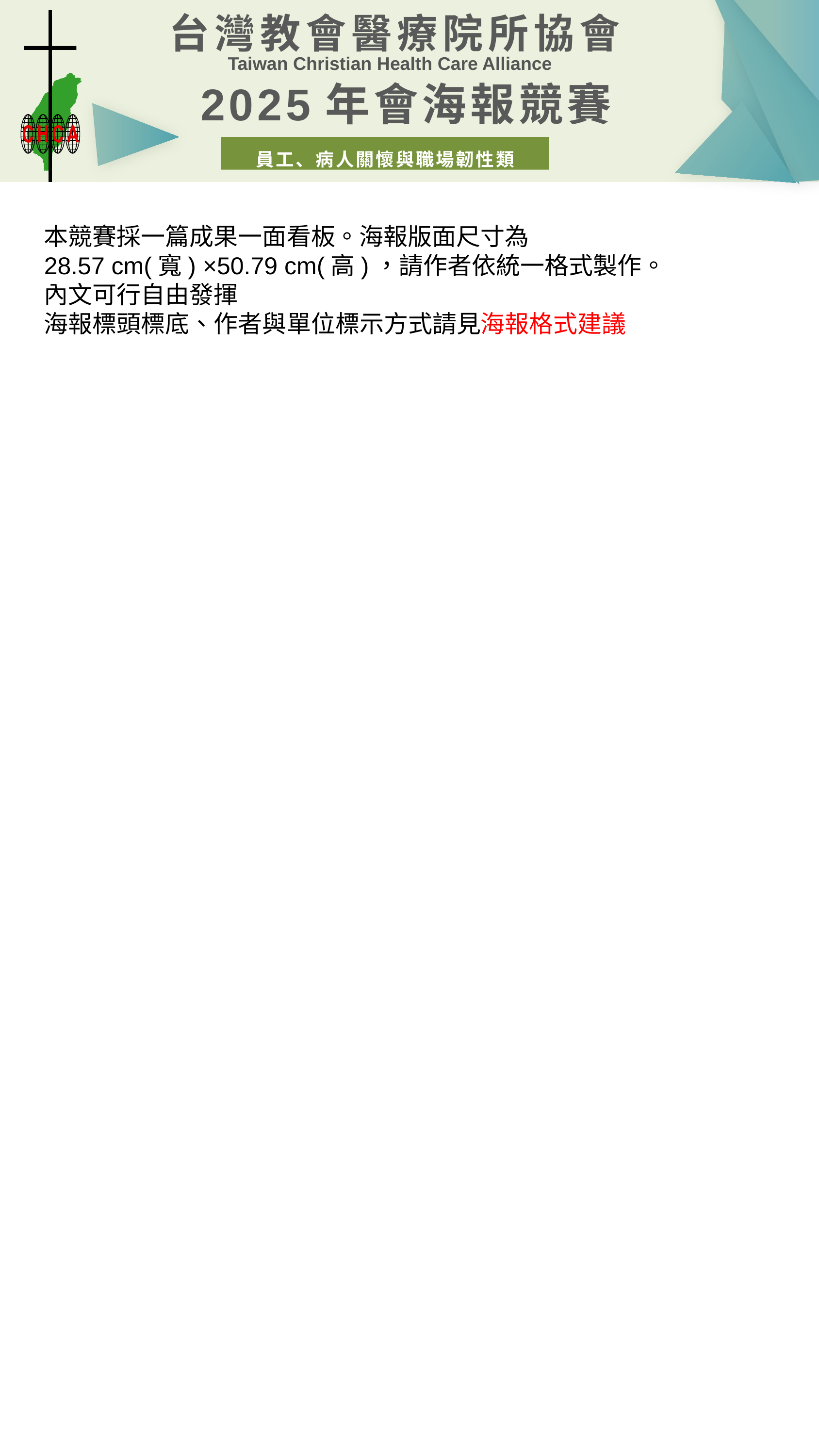

員工、病人關懷與職場韌性類
本競賽採一篇成果一面看板。海報版面尺寸為
28.57 cm(寬) ×50.79 cm(高)，請作者依統一格式製作。
內文可行自由發揮
海報標頭標底、作者與單位標示方式請見海報格式建議